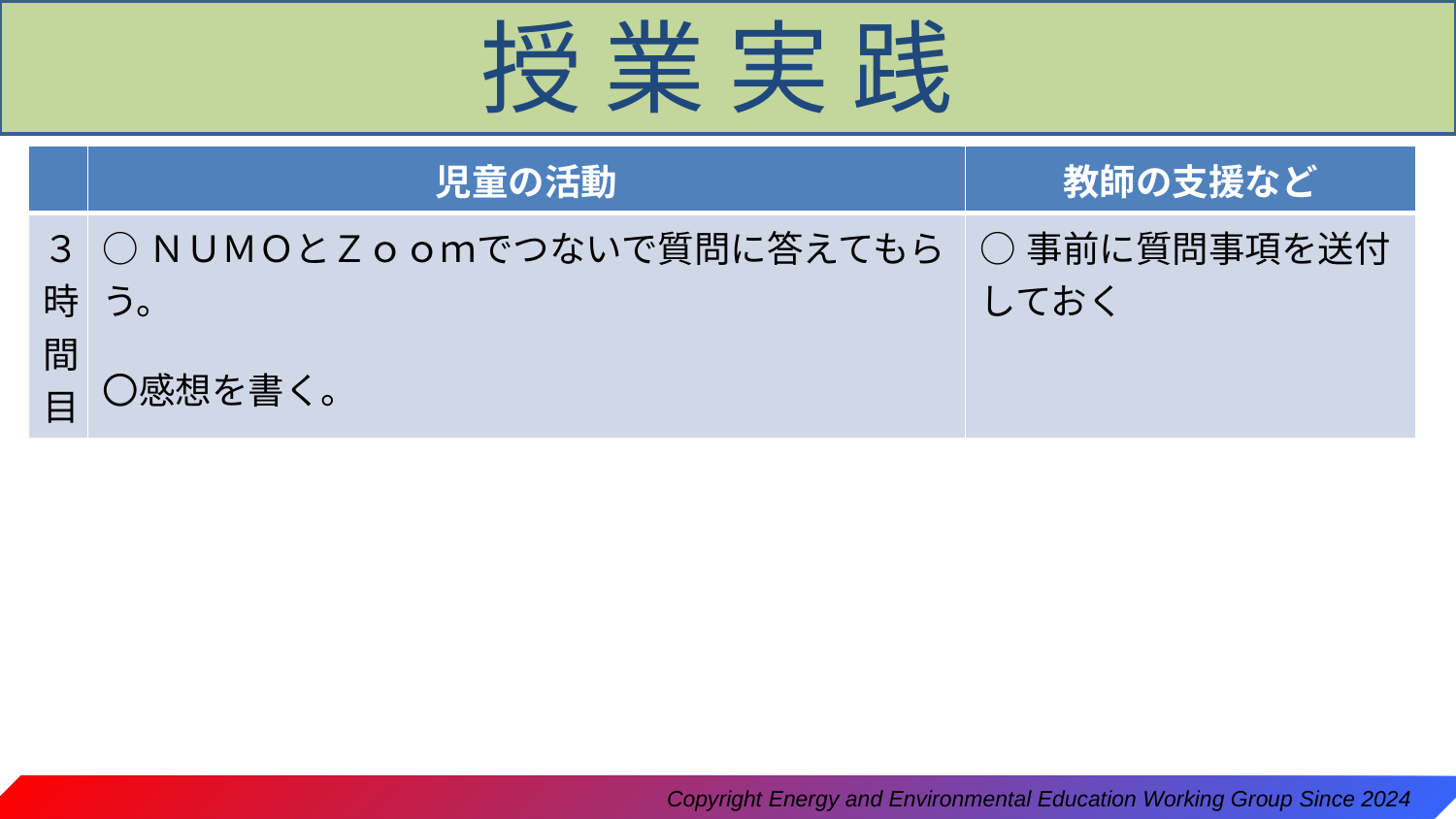

授 業 実 践

|  | 児童の活動 | 教師の支援など |
| --- | --- | --- |
| ３時間目 | ○ＮＵＭＯとＺｏｏｍでつないで質問に答えてもらう。   〇感想を書く。 | ○事前に質問事項を送付しておく |